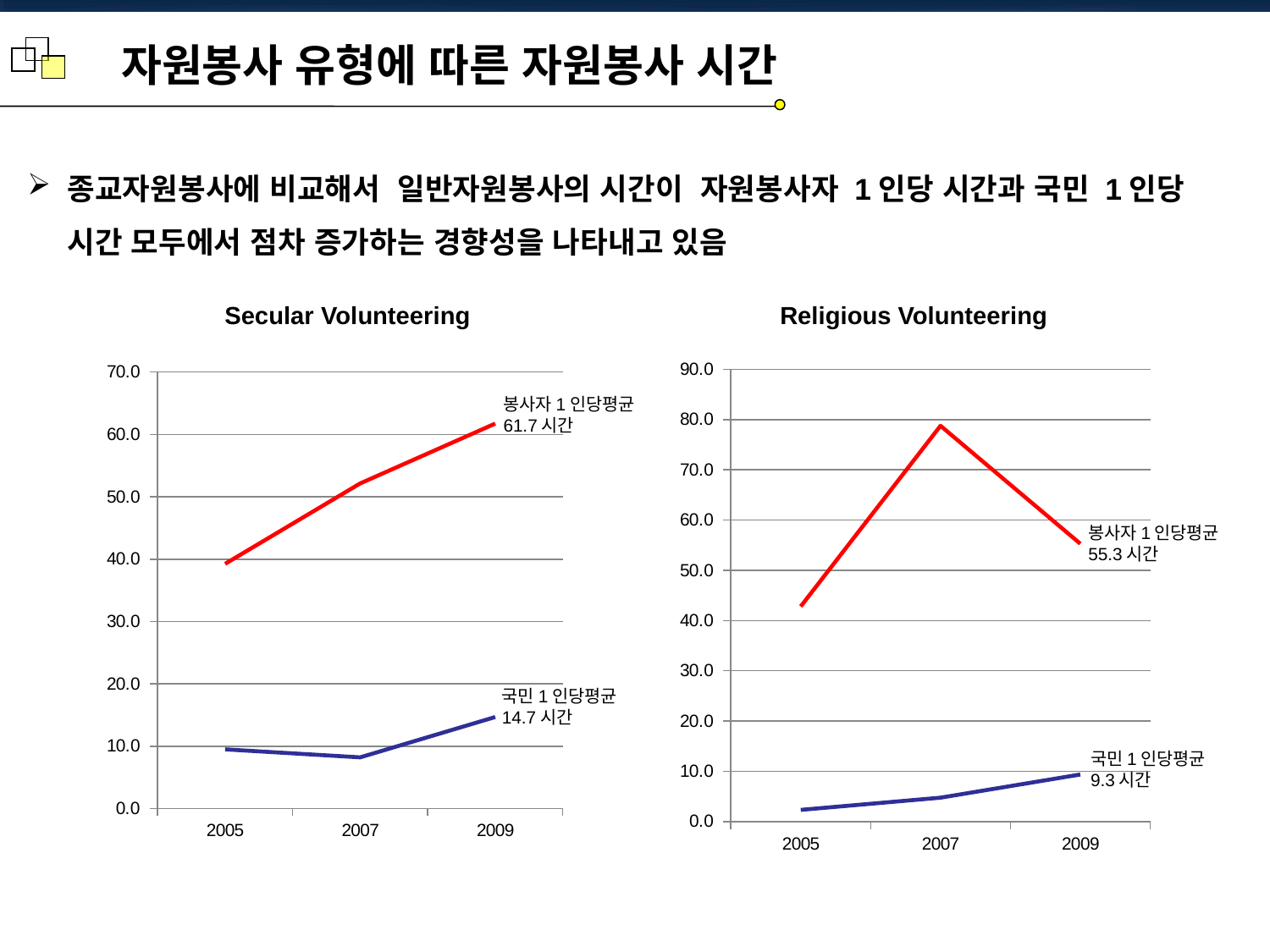

자원봉사 유형에 따른 자원봉사 시간
종교자원봉사에 비교해서  일반자원봉사의 시간이  자원봉사자 1인당 시간과 국민 1인당 시간 모두에서 점차 증가하는 경향성을 나타내고 있음
Secular Volunteering
Religious Volunteering

### Chart

| Category | 봉사자1인당평균 | 국민1인당평균 |
|---|---|---|
| 2005 | 39.25102880658436 | 9.49054726368159 |
| 2007 | 52.14375000000001 | 8.211614173228346 |
| 2009 | 61.739837398374064 | 14.674396135265702 |

### Chart

| Category | 봉사자1인당평균 | 국민1인당평균 |
|---|---|---|
| 2005 | 42.814814814814824 | 2.3004975124378166 |
| 2007 | 78.77049180327869 | 4.729330708661418 |
| 2009 | 55.29142857142854 | 9.348792270531398 |
봉사자1인당평균
61.7시간
봉사자1인당평균
55.3시간
국민1인당평균
14.7시간
국민1인당평균
9.3시간